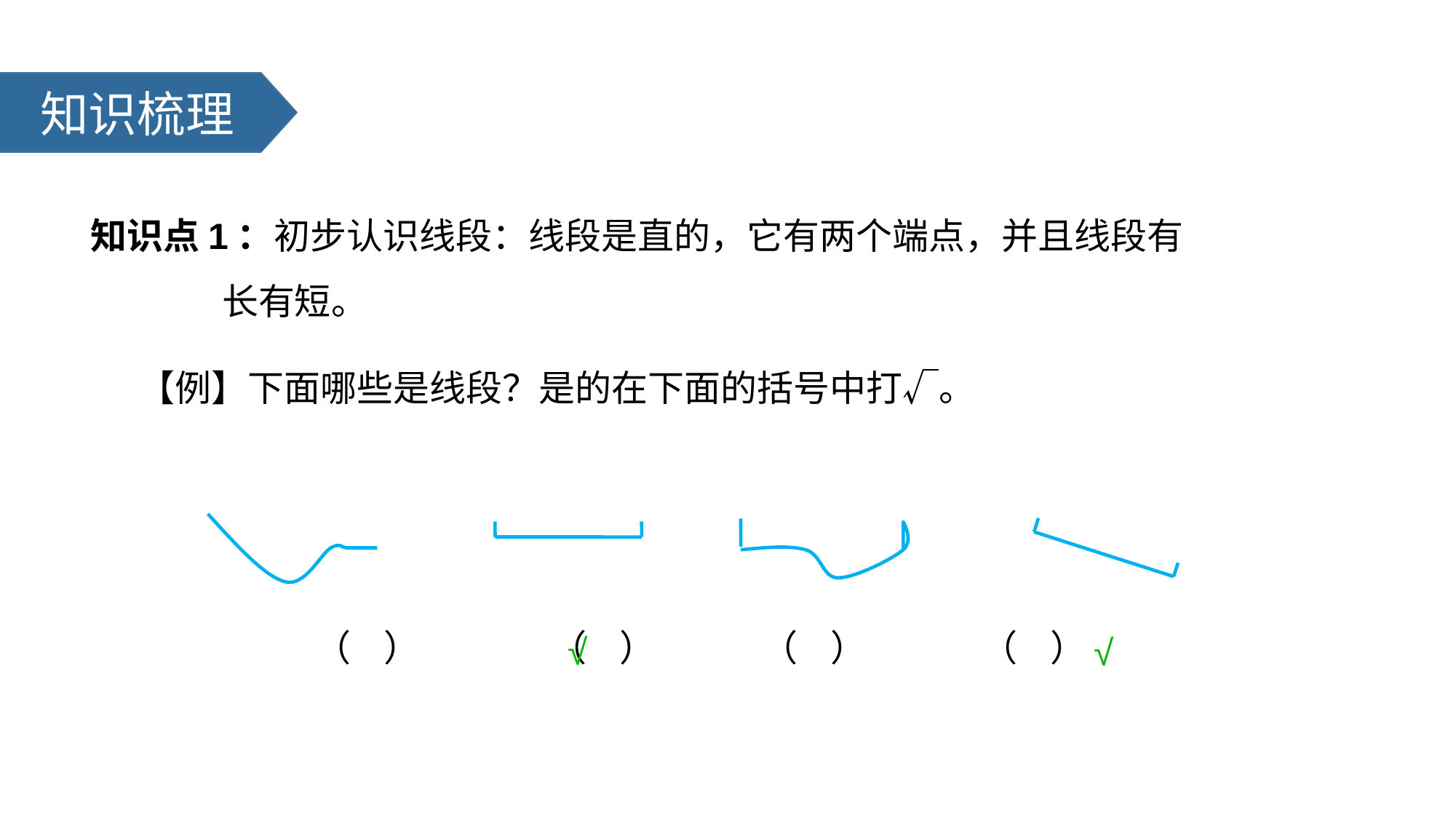

知识梳理
知识点1：初步认识线段：线段是直的，它有两个端点，并且线段有
               长有短。
【例】下面哪些是线段？是的在下面的括号中打√。

（    ）                （    ）             （    ）              （    ）
√
√